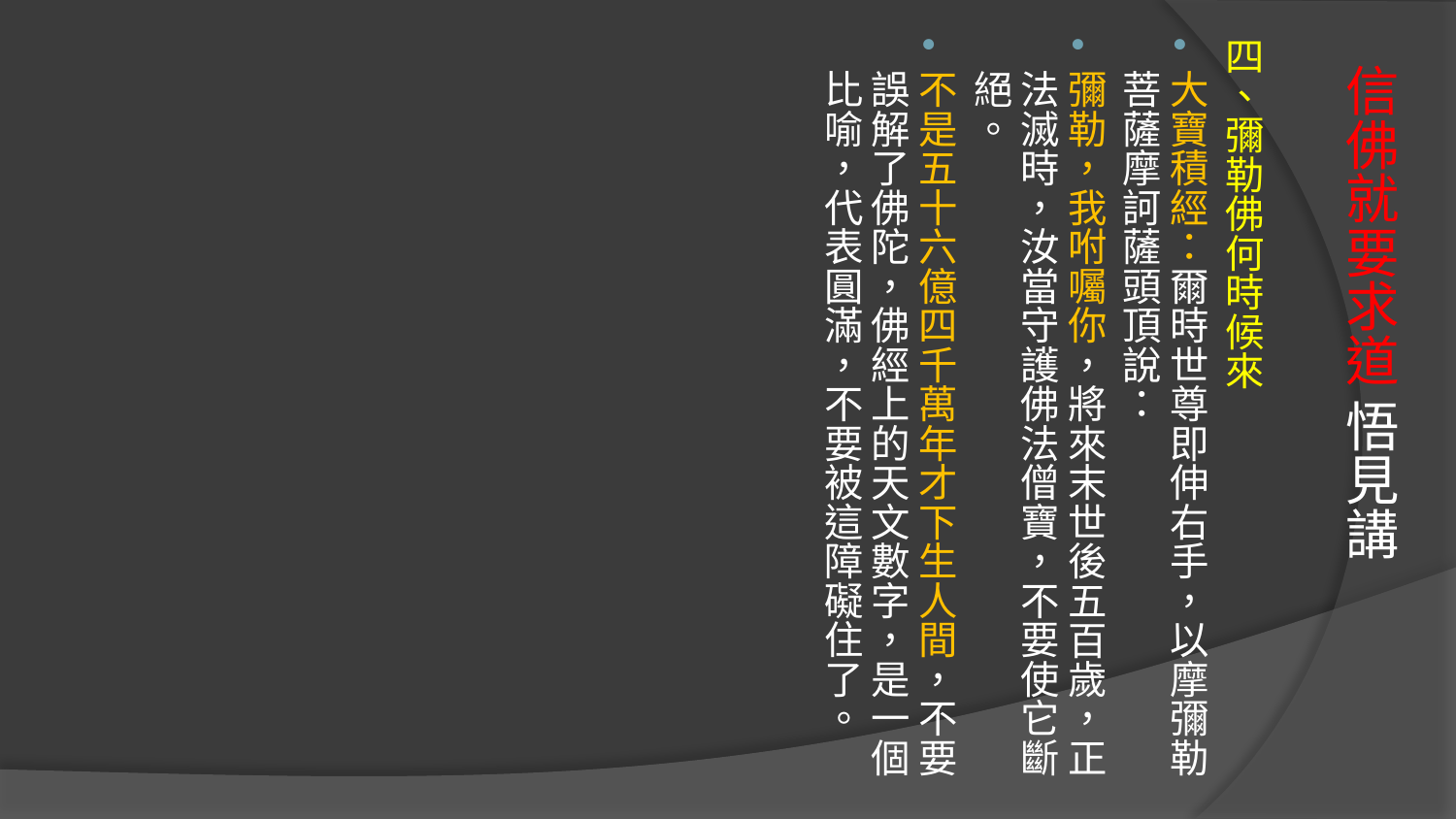

四、彌勒佛何時候來
大寶積經：爾時世尊即伸右手，以摩彌勒菩薩摩訶薩頭頂說：
彌勒，我咐囑你，將來末世後五百歲，正法滅時，汝當守護佛法僧寶，不要使它斷絕。
不是五十六億四千萬年才下生人間，不要誤解了佛陀，佛經上的天文數字，是一個比喻，代表圓滿，不要被這障礙住了。

# 信佛就要求道 悟見講